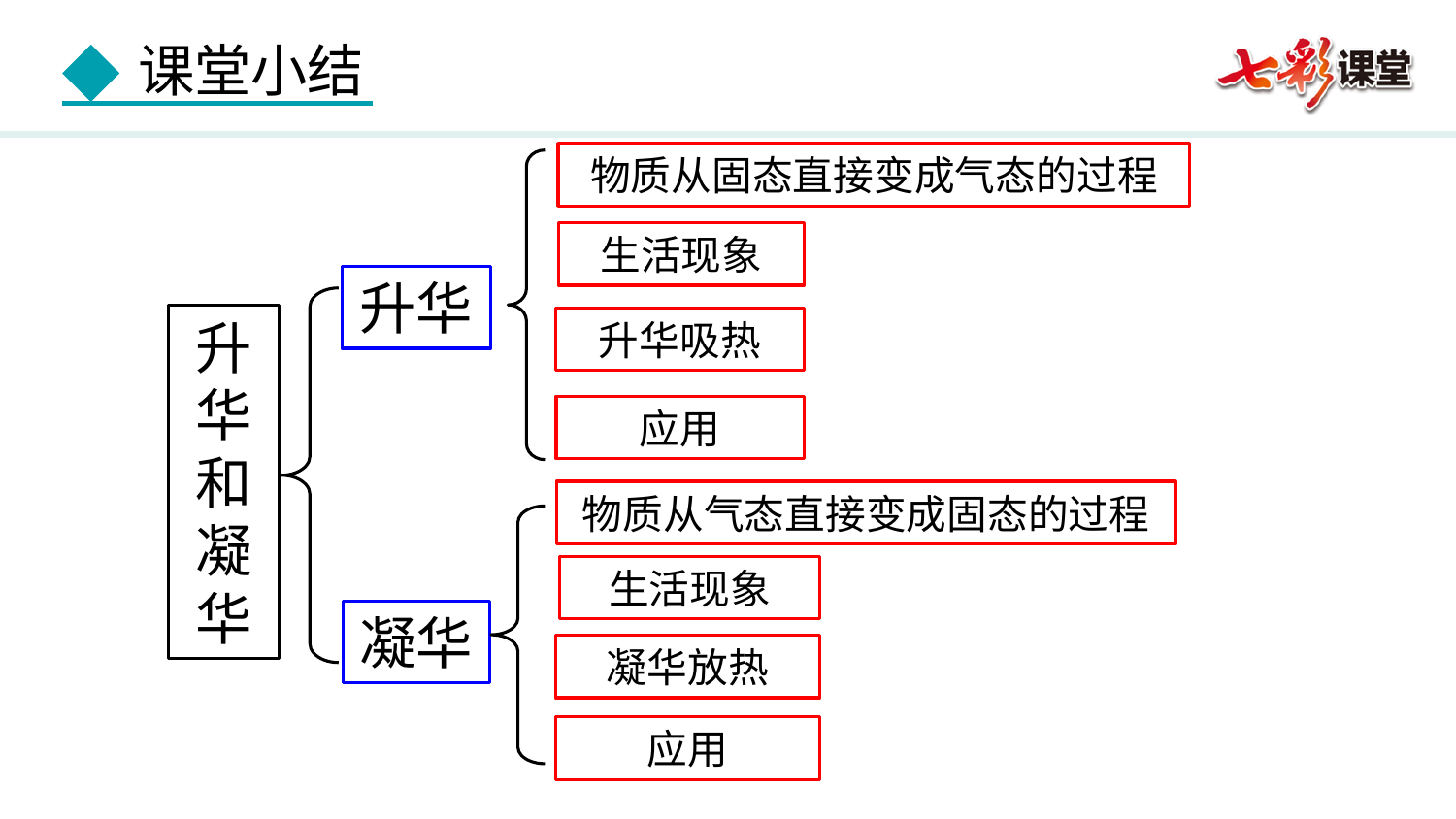

物质从固态直接变成气态的过程

生活现象
升华

升华和凝华
升华吸热
应用
物质从气态直接变成固态的过程

生活现象
凝华
凝华放热
应用